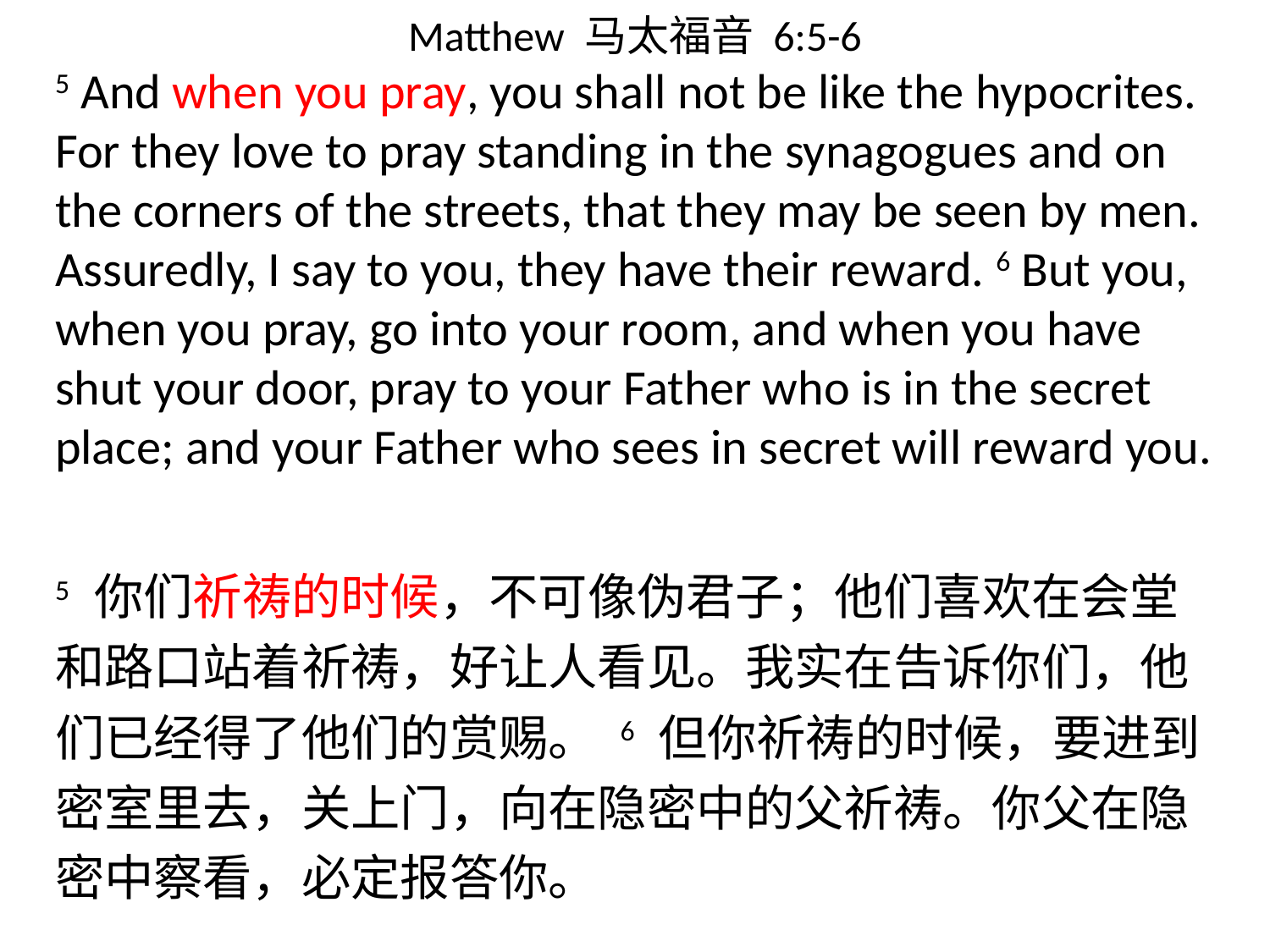

# Matthew 马太福音 6:5-6
5 And when you pray, you shall not be like the hypocrites. For they love to pray standing in the synagogues and on the corners of the streets, that they may be seen by men. Assuredly, I say to you, they have their reward. 6 But you, when you pray, go into your room, and when you have shut your door, pray to your Father who is in the secret place; and your Father who sees in secret will reward you.

5  你们祈祷的时候，不可像伪君子；他们喜欢在会堂和路口站着祈祷，好让人看见。我实在告诉你们，他们已经得了他们的赏赐。 6 但你祈祷的时候，要进到密室里去，关上门，向在隐密中的父祈祷。你父在隐密中察看，必定报答你。